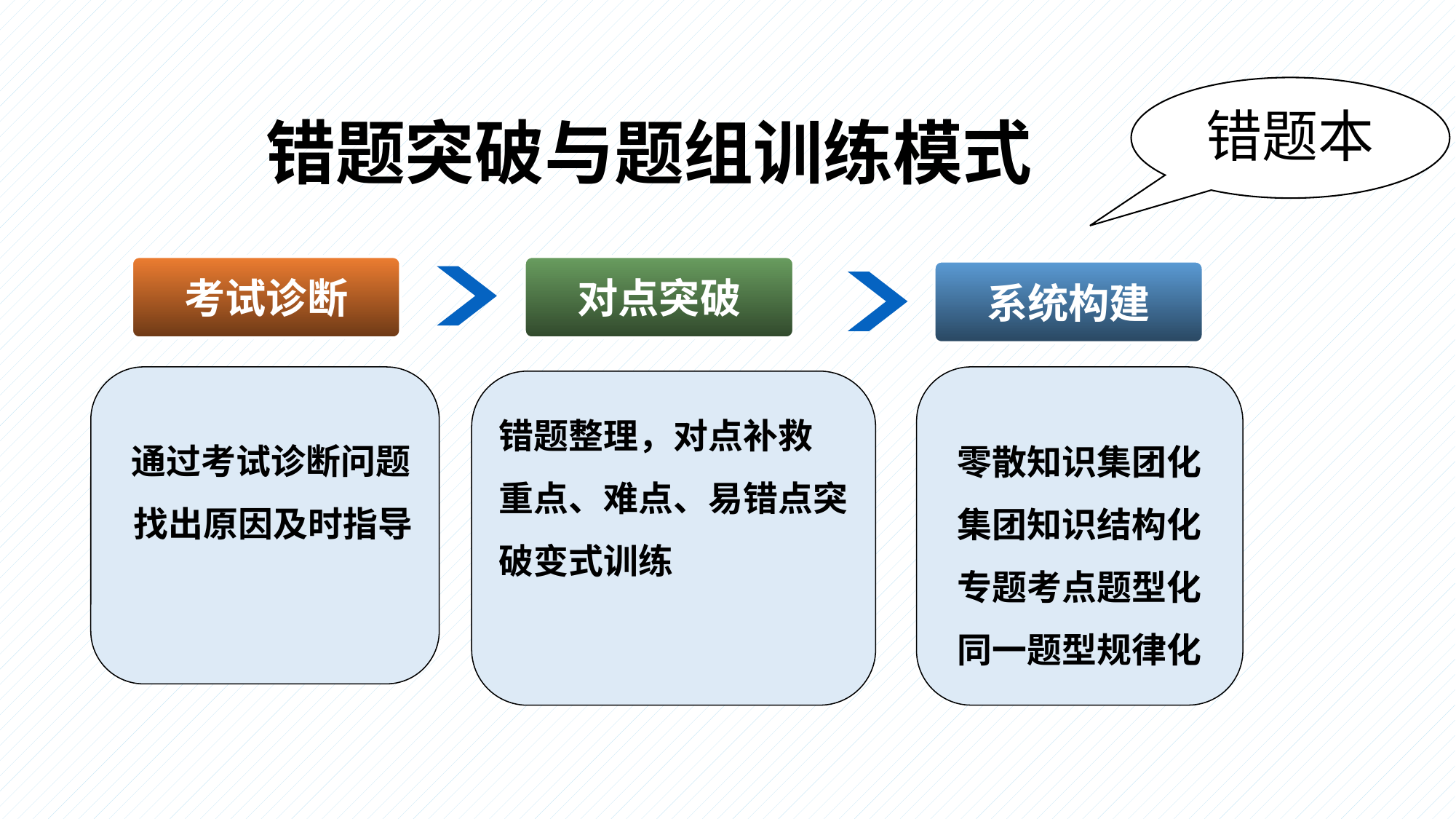

错题本
错题突破与题组训练模式
考试诊断
对点突破
系统构建

 通过考试诊断问题
 找出原因及时指导

零散知识集团化
集团知识结构化
专题考点题型化
同一题型规律化
错题整理，对点补救
重点、难点、易错点突破变式训练